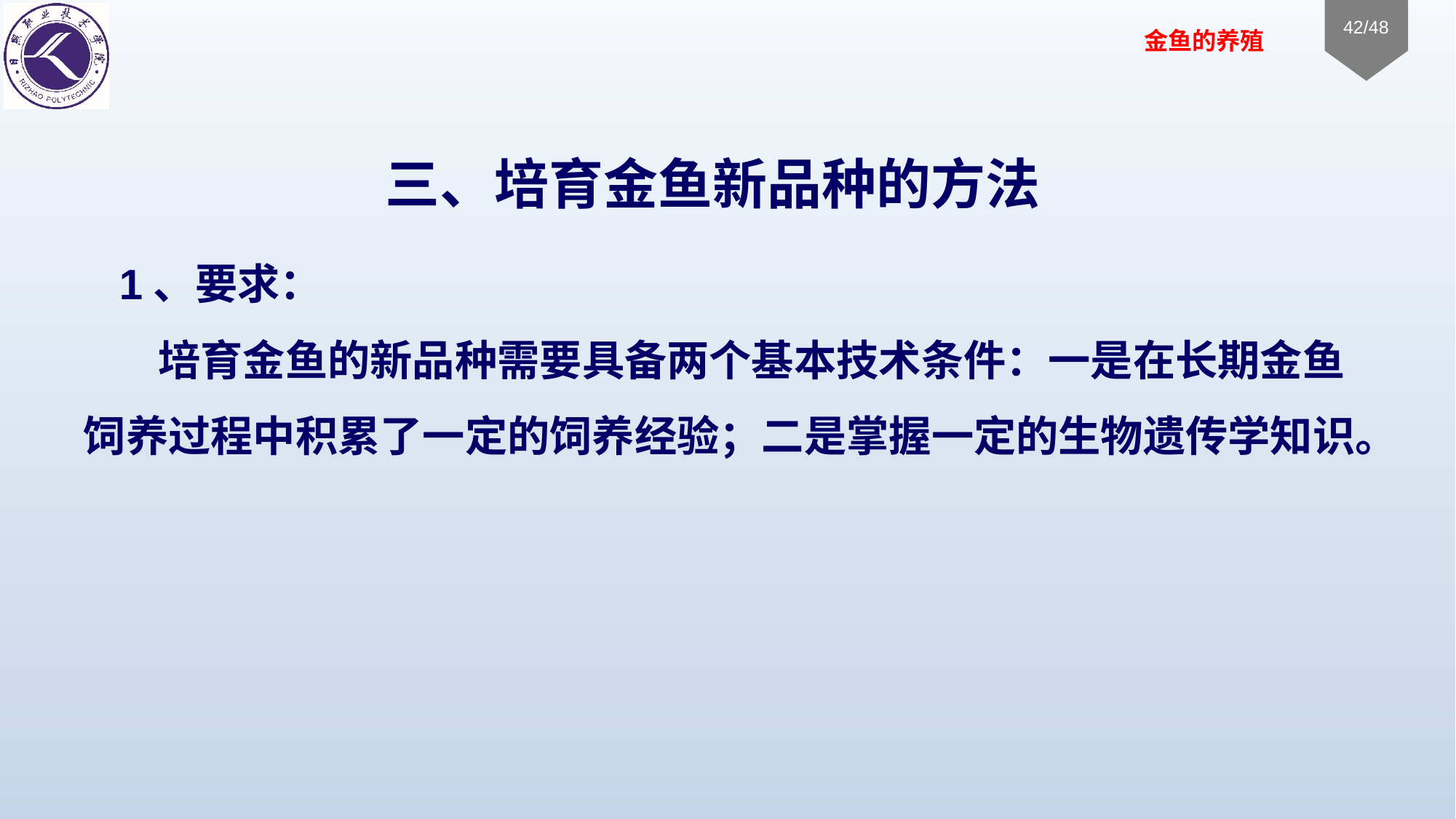

# 三、培育金鱼新品种的方法
1、要求：
   培育金鱼的新品种需要具备两个基本技术条件：一是在长期金鱼饲养过程中积累了一定的饲养经验；二是掌握一定的生物遗传学知识。